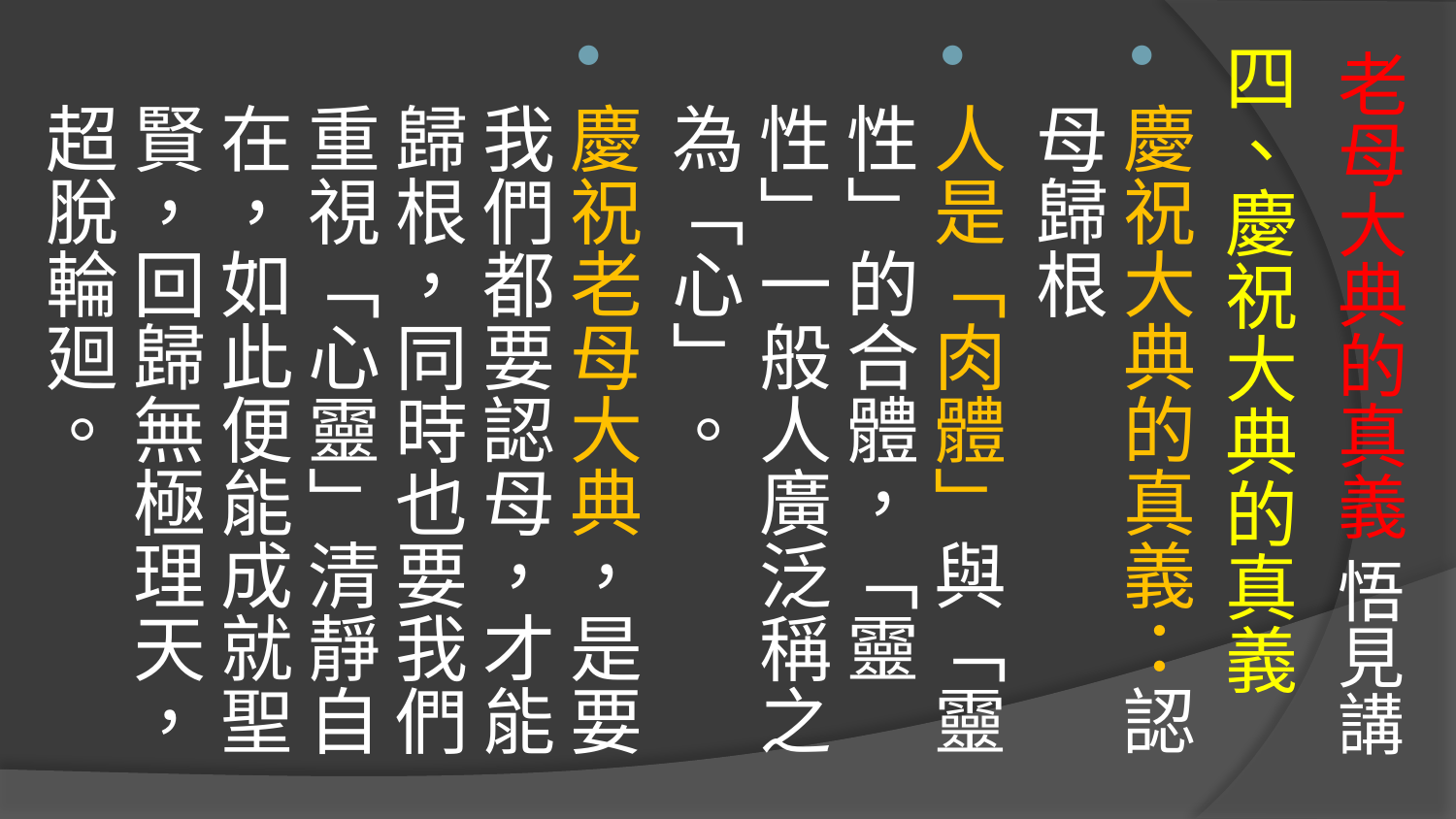

# 老母大典的真義 悟見講
四、慶祝大典的真義
慶祝大典的真義：認母歸根
人是「肉體」與「靈性」的合體，「靈性」一般人廣泛稱之為「心」。
慶祝老母大典，是要我們都要認母，才能歸根，同時也要我們重視「心靈」清靜自在，如此便能成就聖賢，回歸無極理天，超脫輪廻。